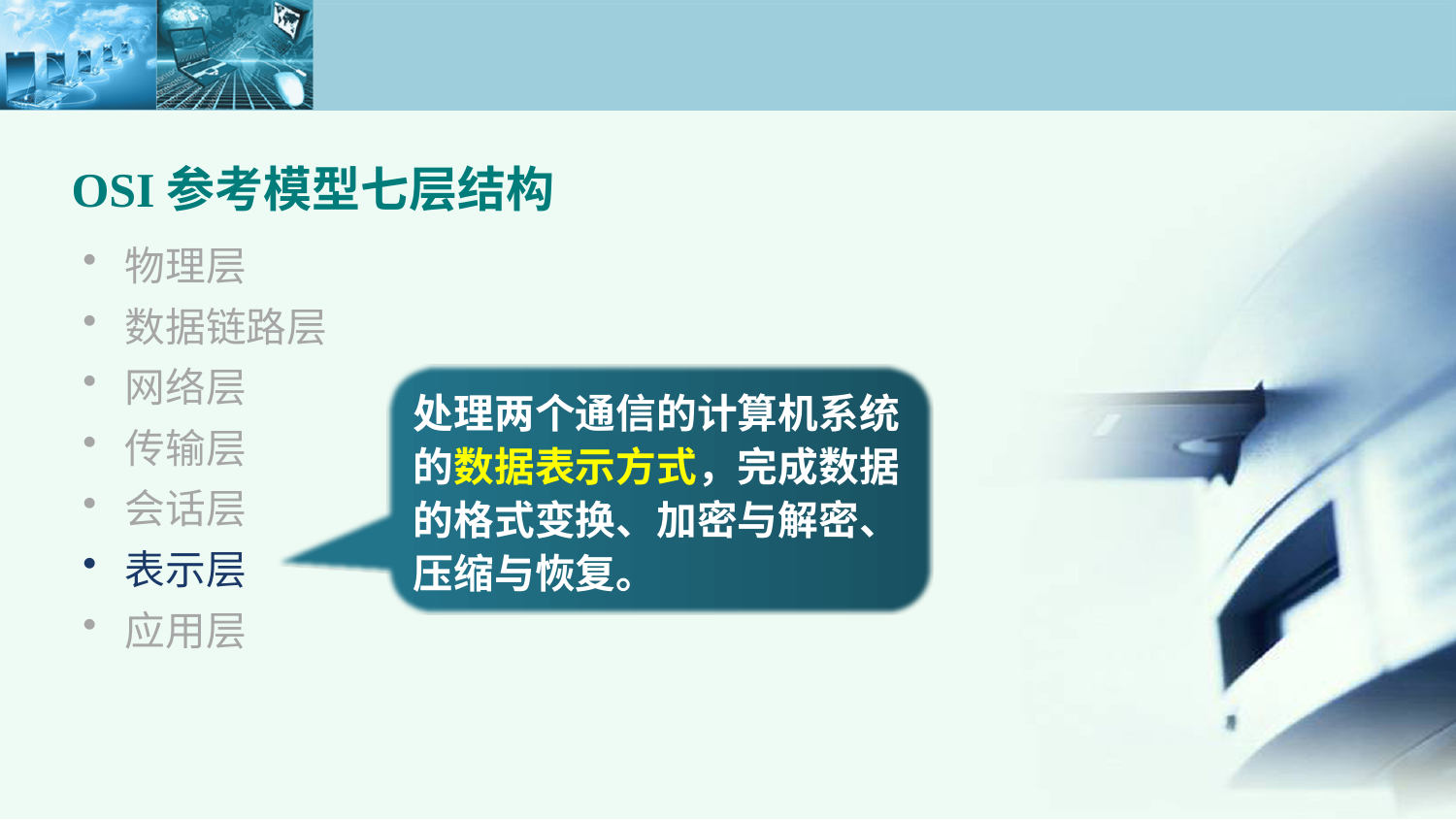

OSI参考模型七层结构
物理层
数据链路层
网络层
传输层
会话层
表示层
应用层
处理两个通信的计算机系统的数据表示方式，完成数据的格式变换、加密与解密、压缩与恢复。